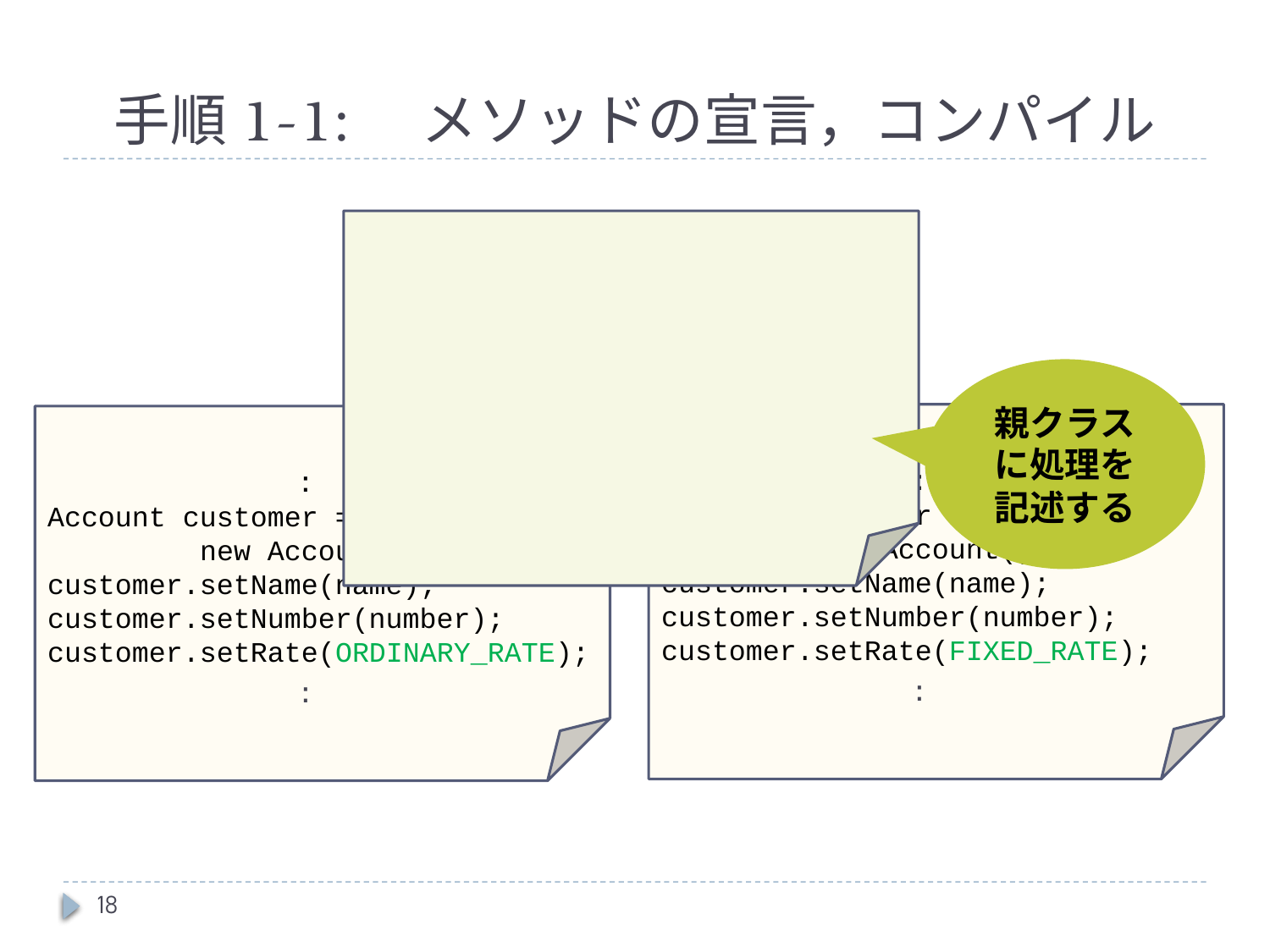

# 手順1-1:　メソッドの宣言，コンパイル

親クラスに処理を記述する

		:
Account customer =
         new Account();
customer.setName(name);
customer.setNumber(number);
customer.setRate(FIXED_RATE);
		:

		:
Account customer =
         new Account();
customer.setName(name);
customer.setNumber(number);
customer.setRate(ORDINARY_RATE);
		:
18